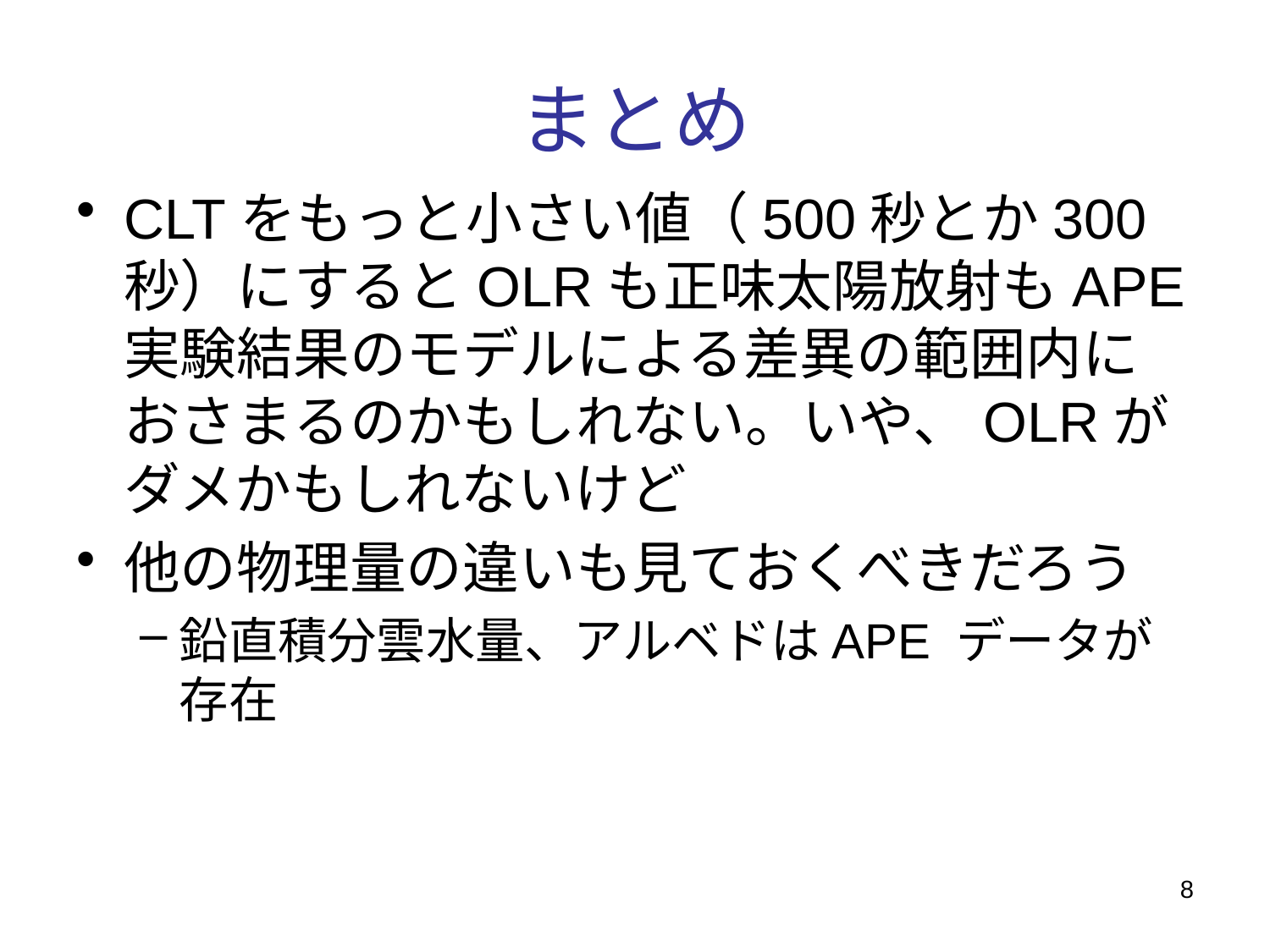

# まとめ
CLTをもっと小さい値（500秒とか300秒）にするとOLRも正味太陽放射もAPE実験結果のモデルによる差異の範囲内におさまるのかもしれない。いや、OLRがダメかもしれないけど
他の物理量の違いも見ておくべきだろう
鉛直積分雲水量、アルベドはAPE データが存在
8